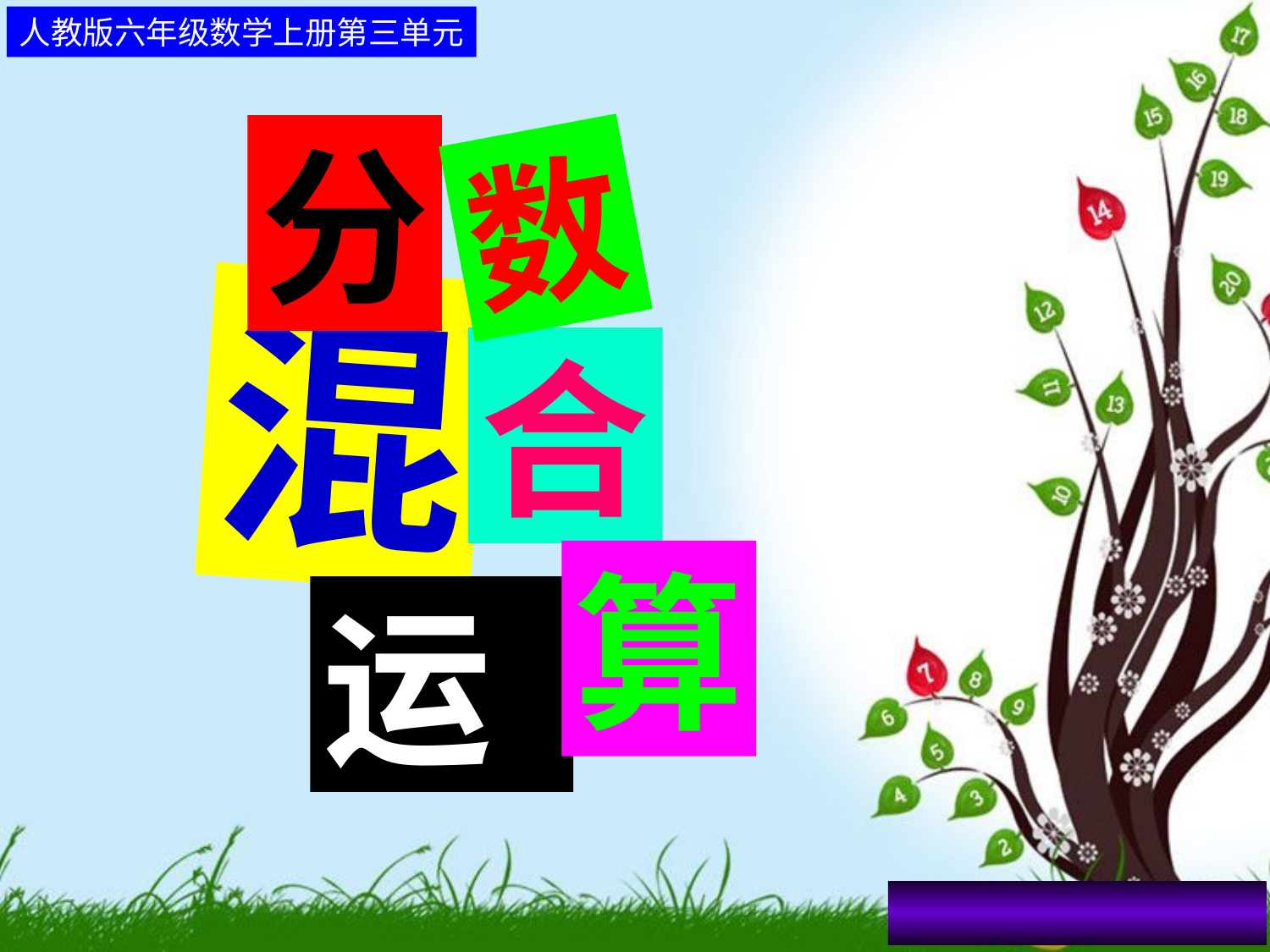

人教版六年级数学上册第三单元
分
数
混
合
算
运